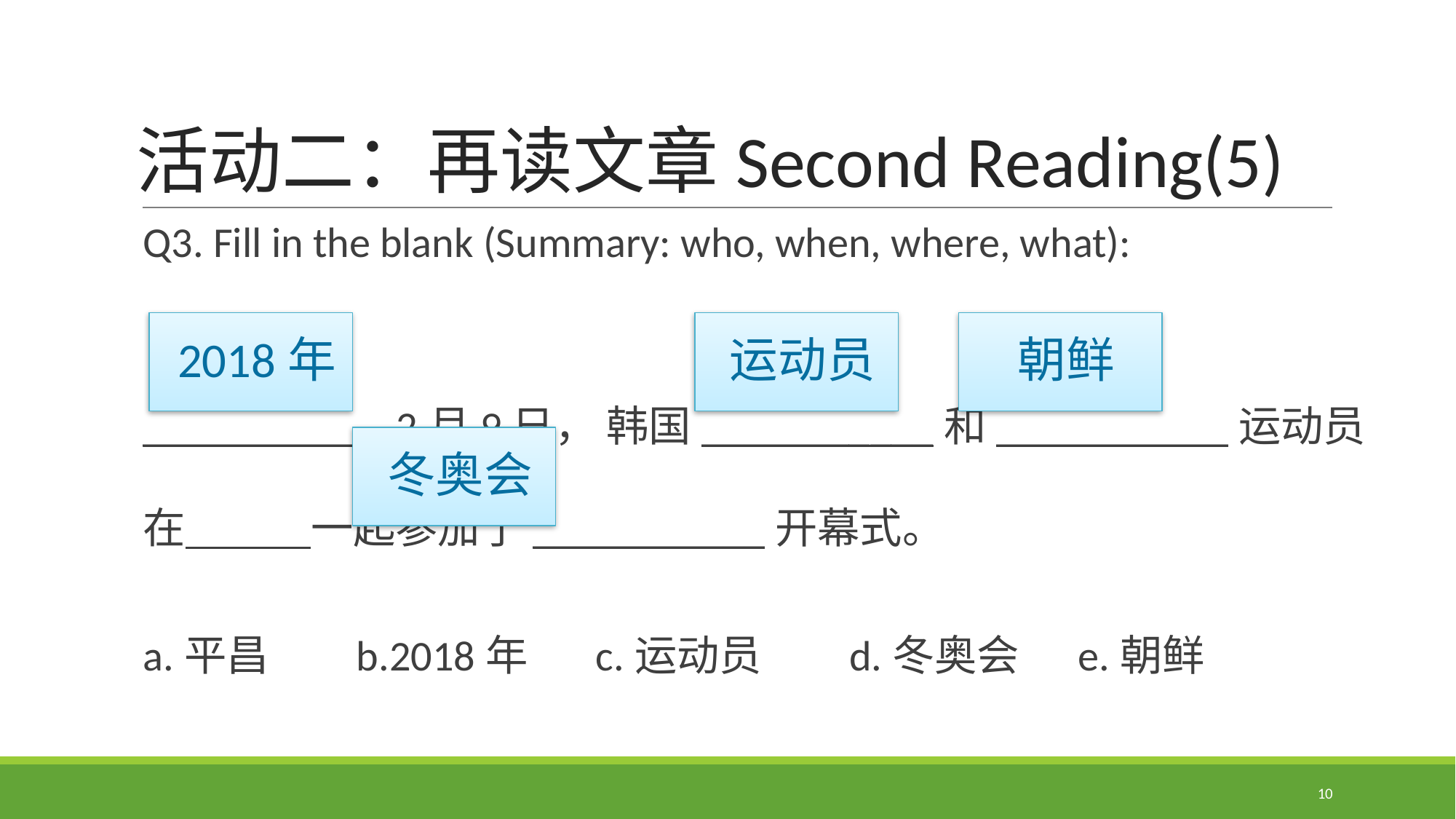

# 活动二：再读文章Second Reading(5)
Q3. Fill in the blank (Summary: who, when, where, what):

____________2月9日， 韩国___________和___________运动员在             一起参加了___________开幕式。

a.平昌        b.2018年      c.运动员        d.冬奥会     e.朝鲜

2018年
运动员
朝鲜
冬奥会
10